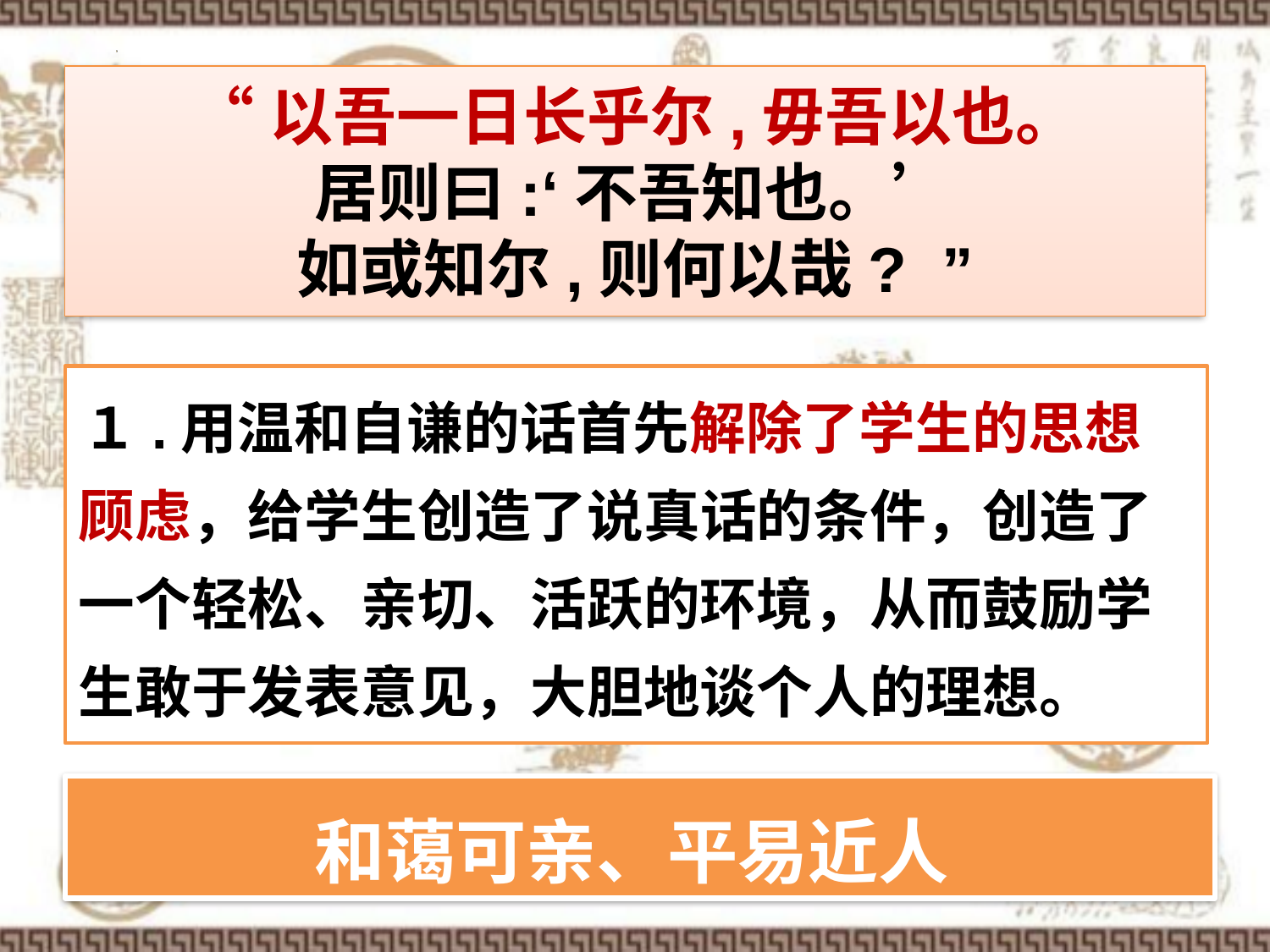

# “以吾一日长乎尔,毋吾以也。 居则曰:‘不吾知也。’ 如或知尔,则何以哉?  ”
１.用温和自谦的话首先解除了学生的思想顾虑，给学生创造了说真话的条件，创造了一个轻松、亲切、活跃的环境，从而鼓励学生敢于发表意见，大胆地谈个人的理想。
和蔼可亲、平易近人